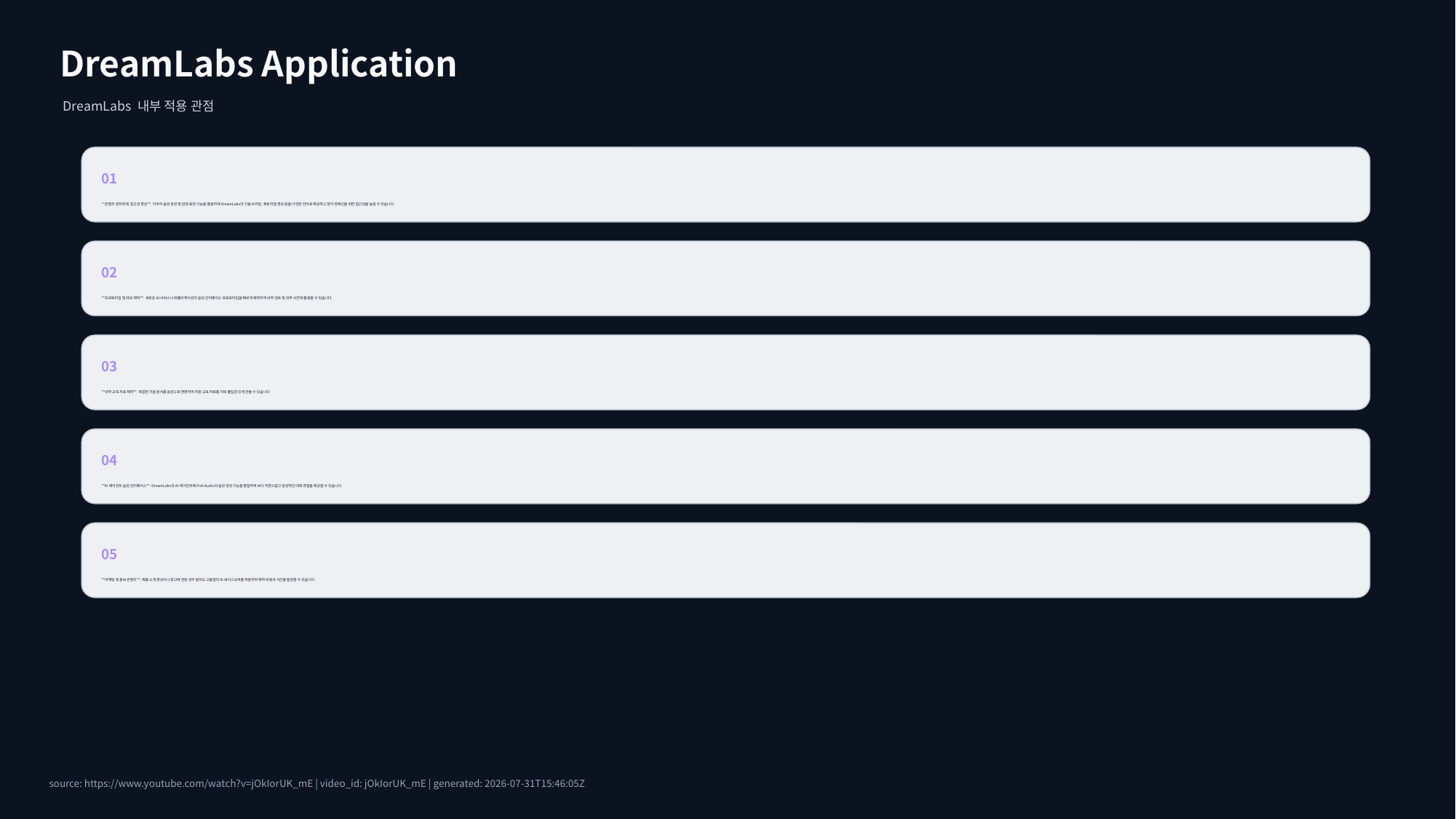

DreamLabs Application
DreamLabs 내부 적용 관점

01
**콘텐츠 현지화 및 접근성 향상**: 다국어 음성 생성 및 감정 표현 기능을 활용하여 DreamLabs의 기술 브리핑, 튜토리얼 영상 등을 다양한 언어로 제공하고 청각 장애인을 위한 접근성을 높일 수 있습니다.

02
**프로토타입 및 데모 제작**: 새로운 AI 서비스나 애플리케이션의 음성 인터페이스 프로토타입을 빠르게 제작하여 내부 검토 및 외부 시연에 활용할 수 있습니다.

03
**내부 교육 자료 제작**: 복잡한 기술 문서를 음성으로 변환하여 직원 교육 자료를 더욱 몰입감 있게 만들 수 있습니다.

04
**AI 에이전트 음성 인터페이스**: DreamLabs의 AI 에이전트에 Fish Audio의 음성 생성 기능을 통합하여 보다 자연스럽고 감성적인 대화 경험을 제공할 수 있습니다.

05
**마케팅 및 홍보 콘텐츠**: 제품 소개 영상이나 광고에 전문 성우 없이도 고품질의 AI 보이스오버를 적용하여 제작 비용과 시간을 절감할 수 있습니다.
source: https://www.youtube.com/watch?v=jOkIorUK_mE | video_id: jOkIorUK_mE | generated: 2026-07-31T15:46:05Z